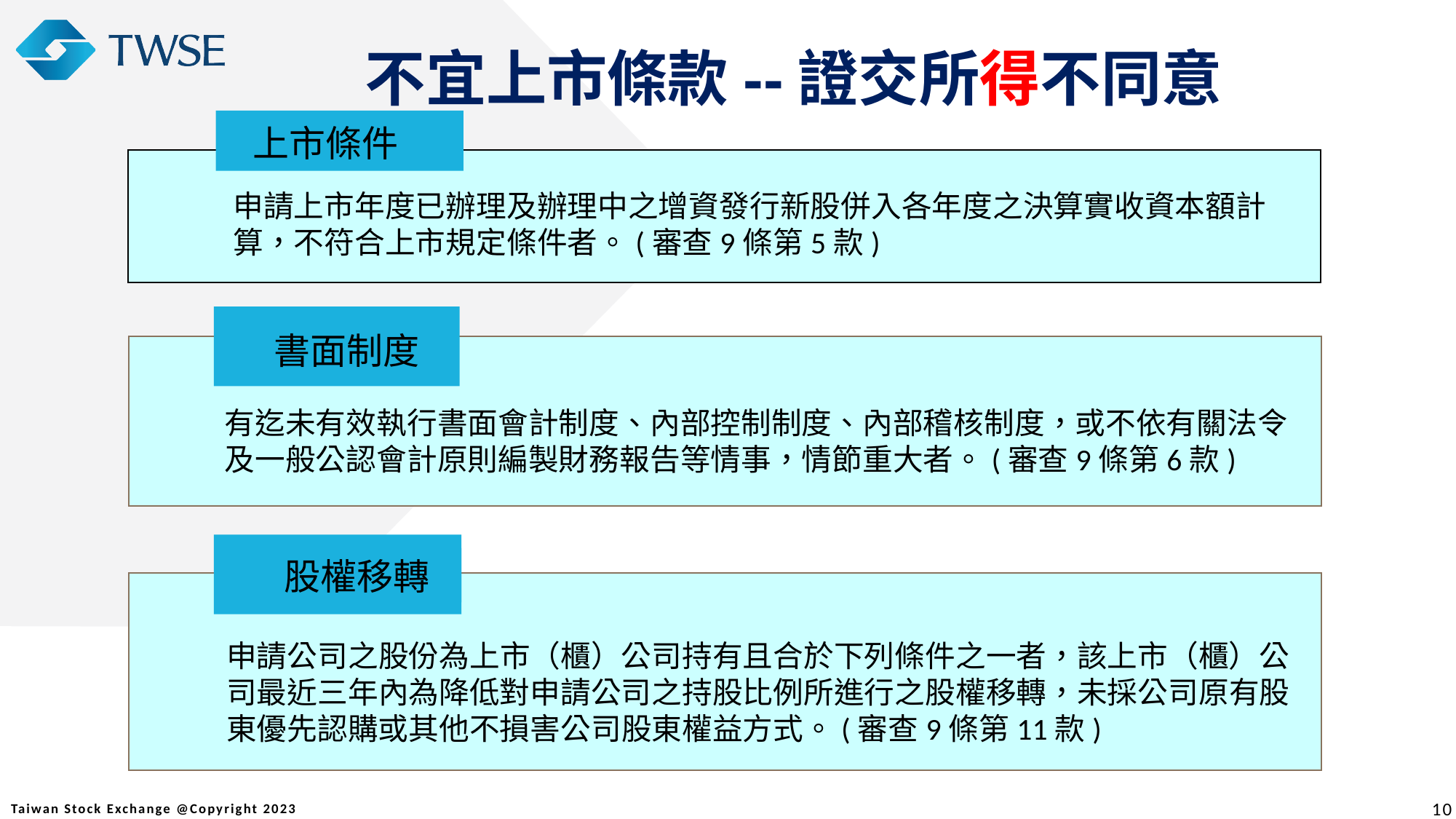

不宜上市條款--證交所得不同意

上市條件

申請上市年度已辦理及辦理中之增資發行新股併入各年度之決算實收資本額計算，不符合上市規定條件者。(審查9條第5款)

   書面制度

有迄未有效執行書面會計制度、內部控制制度、內部稽核制度，或不依有關法令及一般公認會計原則編製財務報告等情事，情節重大者。(審查9條第6款)

   股權移轉

申請公司之股份為上市（櫃）公司持有且合於下列條件之一者，該上市（櫃）公司最近三年內為降低對申請公司之持股比例所進行之股權移轉，未採公司原有股東優先認購或其他不損害公司股東權益方式。(審查9條第11款)
10